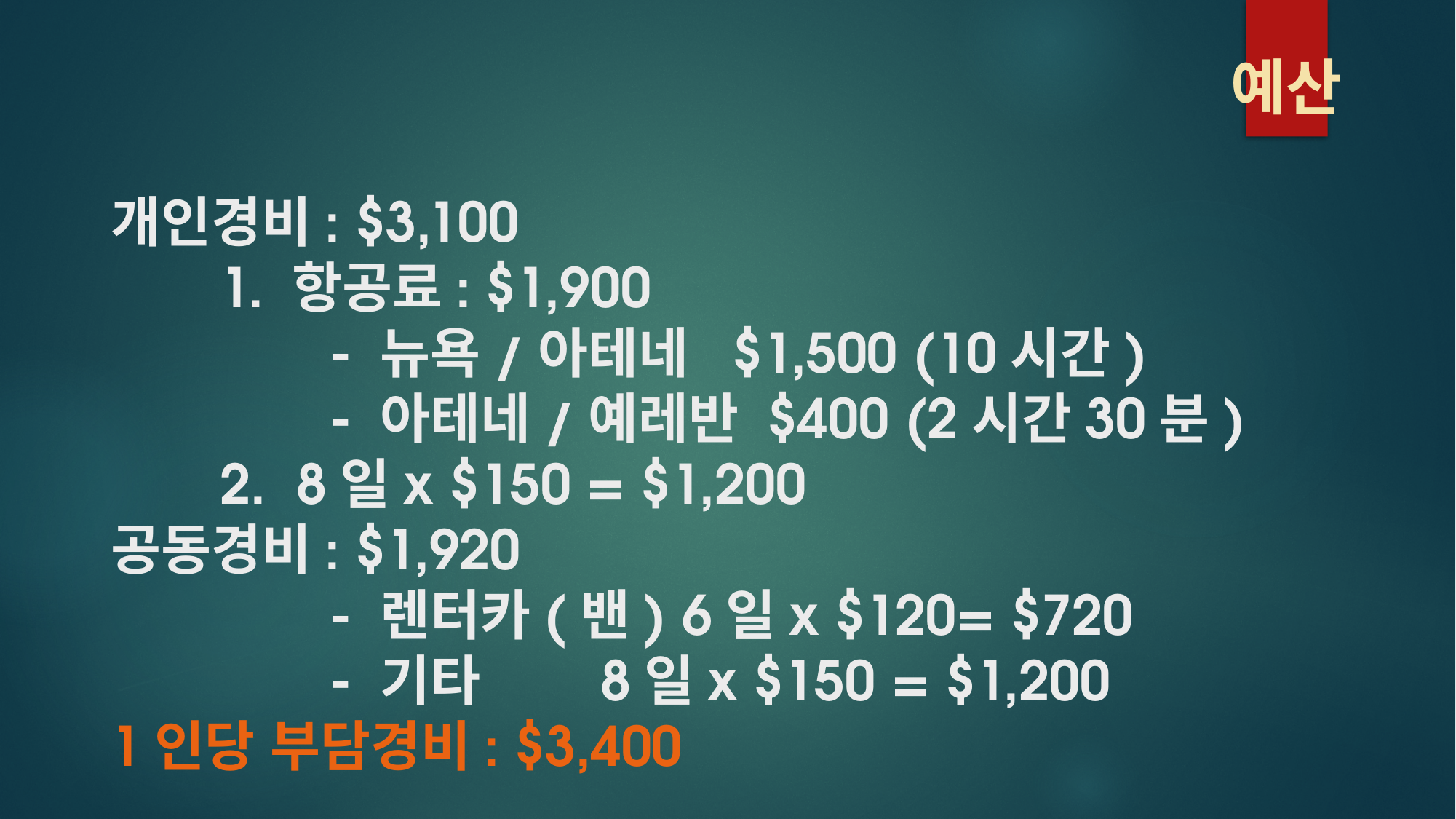

# 예산 개인경비: $3,100 1. 항공료: $1,900 - 뉴욕/아테네  $1,500 (10시간) - 아테네/예레반 $400 (2시간30분) 2.  8일x $150 = $1,200 공동경비: $1,920 - 렌터카(밴) 6일x $120= $720 - 기타       8일x $150 = $1,200 1인당 부담경비: $3,400